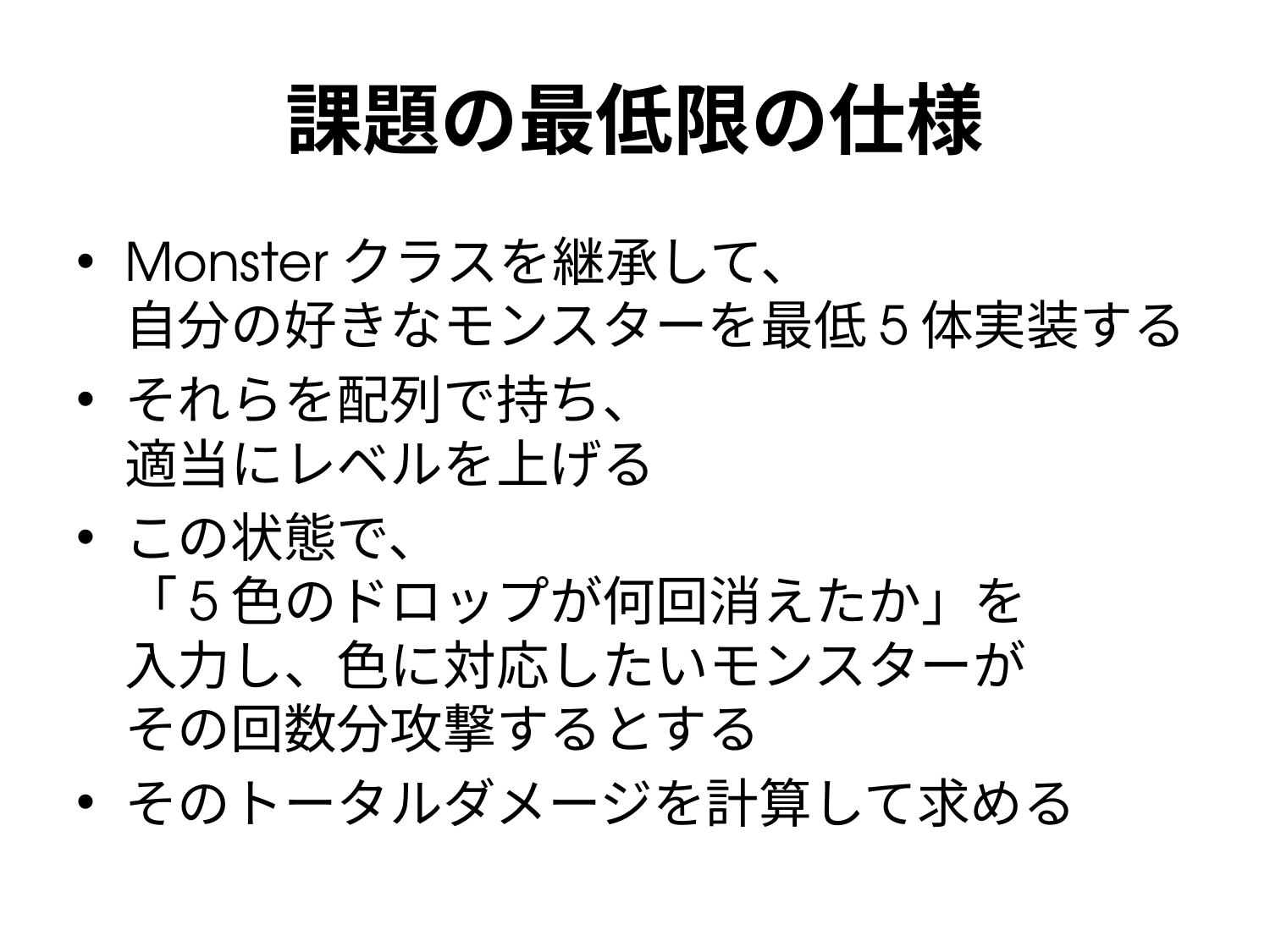

# 課題の最低限の仕様
Monsterクラスを継承して、
自分の好きなモンスターを最低5体実装する
それらを配列で持ち、
適当にレベルを上げる
この状態で、
「5色のドロップが何回消えたか」を
入力し、色に対応したいモンスターが
その回数分攻撃するとする
そのトータルダメージを計算して求める